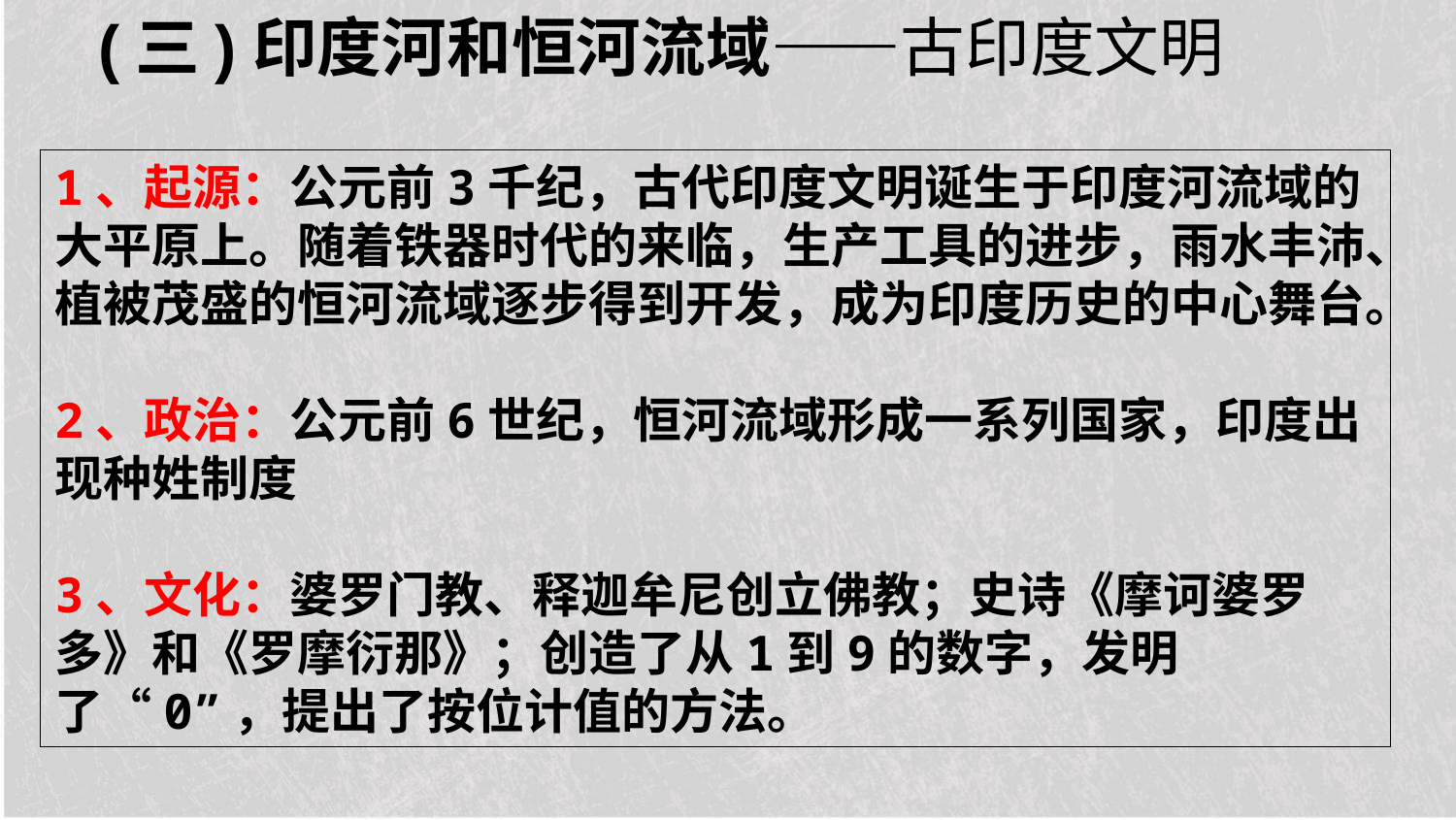

(三)印度河和恒河流域——古印度文明
1、起源：公元前3千纪，古代印度文明诞生于印度河流域的大平原上。随着铁器时代的来临，生产工具的进步，雨水丰沛、植被茂盛的恒河流域逐步得到开发，成为印度历史的中心舞台。

2、政治：公元前6世纪，恒河流域形成一系列国家，印度出现种姓制度

3、文化：婆罗门教、释迦牟尼创立佛教；史诗《摩诃婆罗多》和《罗摩衍那》；创造了从1到9的数字，发明了“0”，提出了按位计值的方法。